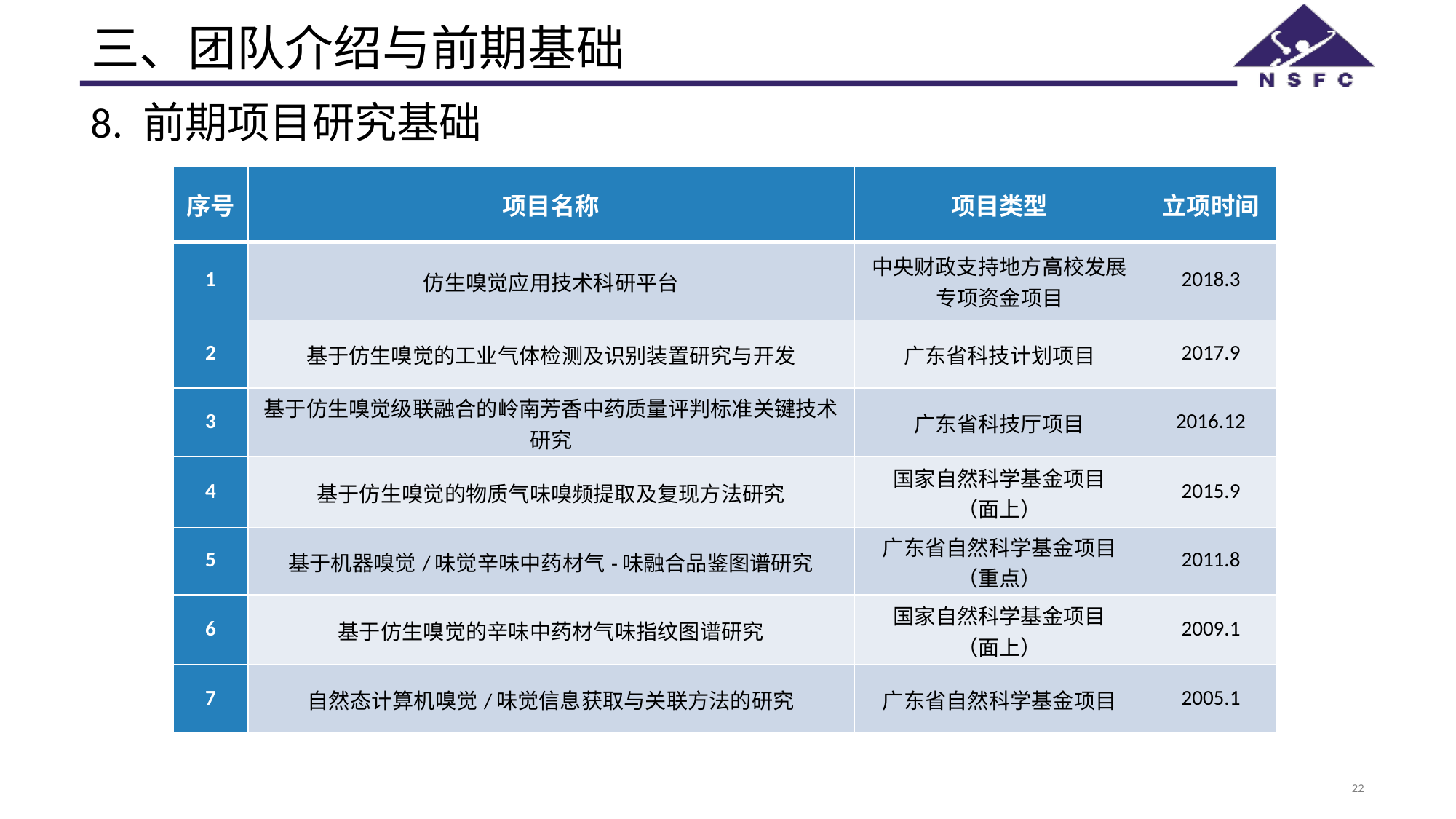

# 三、团队介绍与前期基础
8. 前期项目研究基础
| 序号 | 项目名称 | 项目类型 | 立项时间 |
| --- | --- | --- | --- |
| 1 | 仿生嗅觉应用技术科研平台 | 中央财政支持地方高校发展专项资金项目 | 2018.3 |
| 2 | 基于仿生嗅觉的工业气体检测及识别装置研究与开发 | 广东省科技计划项目 | 2017.9 |
| 3 | 基于仿生嗅觉级联融合的岭南芳香中药质量评判标准关键技术研究 | 广东省科技厅项目 | 2016.12 |
| 4 | 基于仿生嗅觉的物质气味嗅频提取及复现方法研究 | 国家自然科学基金项目 （面上） | 2015.9 |
| 5 | 基于机器嗅觉/味觉辛味中药材气-味融合品鉴图谱研究 | 广东省自然科学基金项目 （重点） | 2011.8 |
| 6 | 基于仿生嗅觉的辛味中药材气味指纹图谱研究 | 国家自然科学基金项目 （面上） | 2009.1 |
| 7 | 自然态计算机嗅觉/味觉信息获取与关联方法的研究 | 广东省自然科学基金项目 | 2005.1 |
22